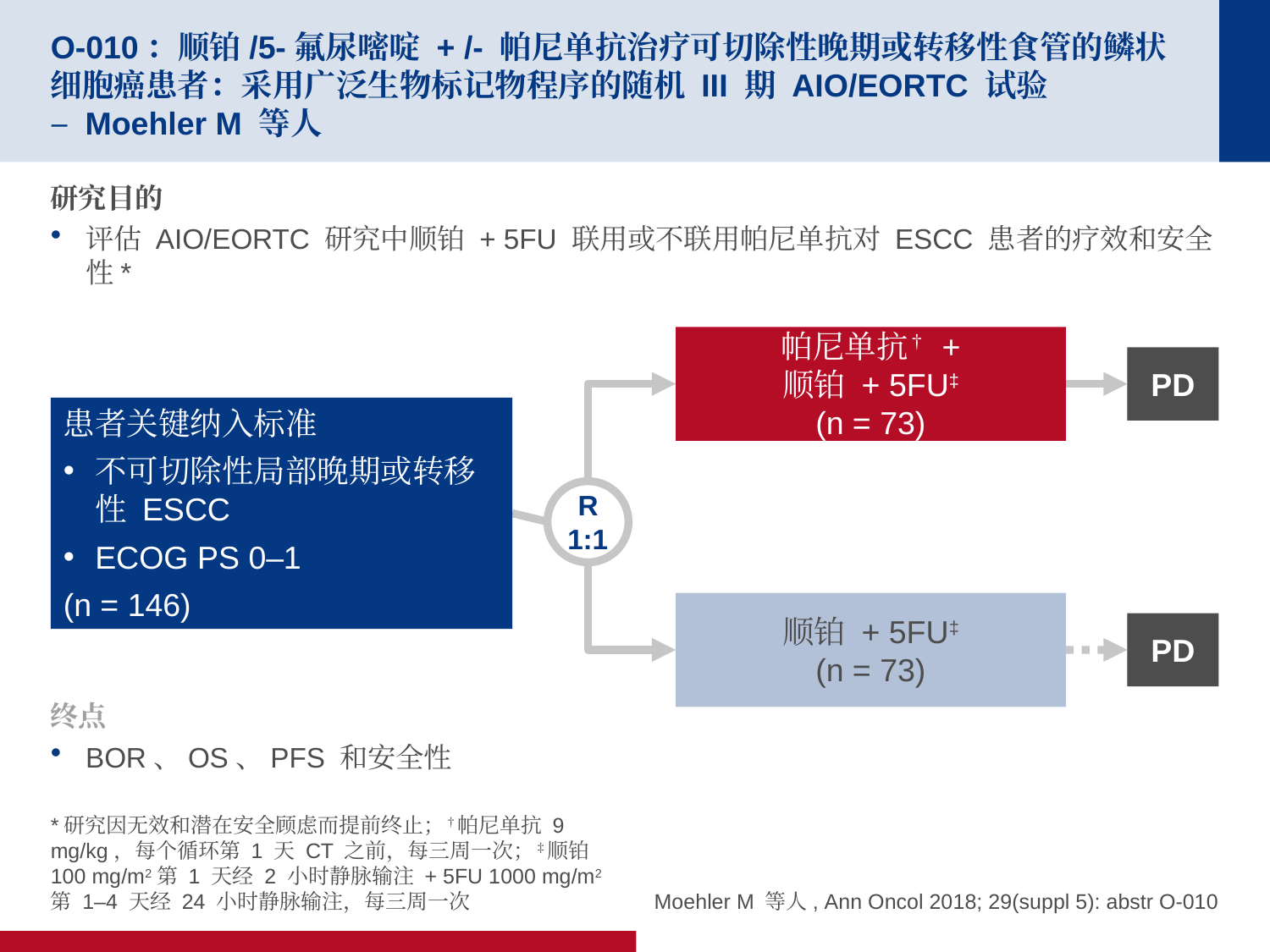

# O-010：顺铂/5-氟尿嘧啶 + /- 帕尼单抗治疗可切除性晚期或转移性食管的鳞状细胞癌患者：采用广泛生物标记物程序的随机 III 期 AIO/EORTC 试验 – Moehler M 等人
研究目的
评估 AIO/EORTC 研究中顺铂 + 5FU 联用或不联用帕尼单抗对 ESCC 患者的疗效和安全性*
帕尼单抗† +
顺铂 + 5FU‡
(n = 73)
PD
患者关键纳入标准
不可切除性局部晚期或转移性 ESCC
ECOG PS 0–1
(n = 146)
R
1:1
顺铂 + 5FU‡
(n = 73)
PD
终点
BOR、OS、PFS 和安全性
*研究因无效和潜在安全顾虑而提前终止；†帕尼单抗 9 mg/kg，每个循环第 1 天 CT 之前，每三周一次；‡顺铂 100 mg/m2第 1 天经 2 小时静脉输注 + 5FU 1000 mg/m2第 1–4 天经 24 小时静脉输注，每三周一次
Moehler M 等人, Ann Oncol 2018; 29(suppl 5): abstr O-010